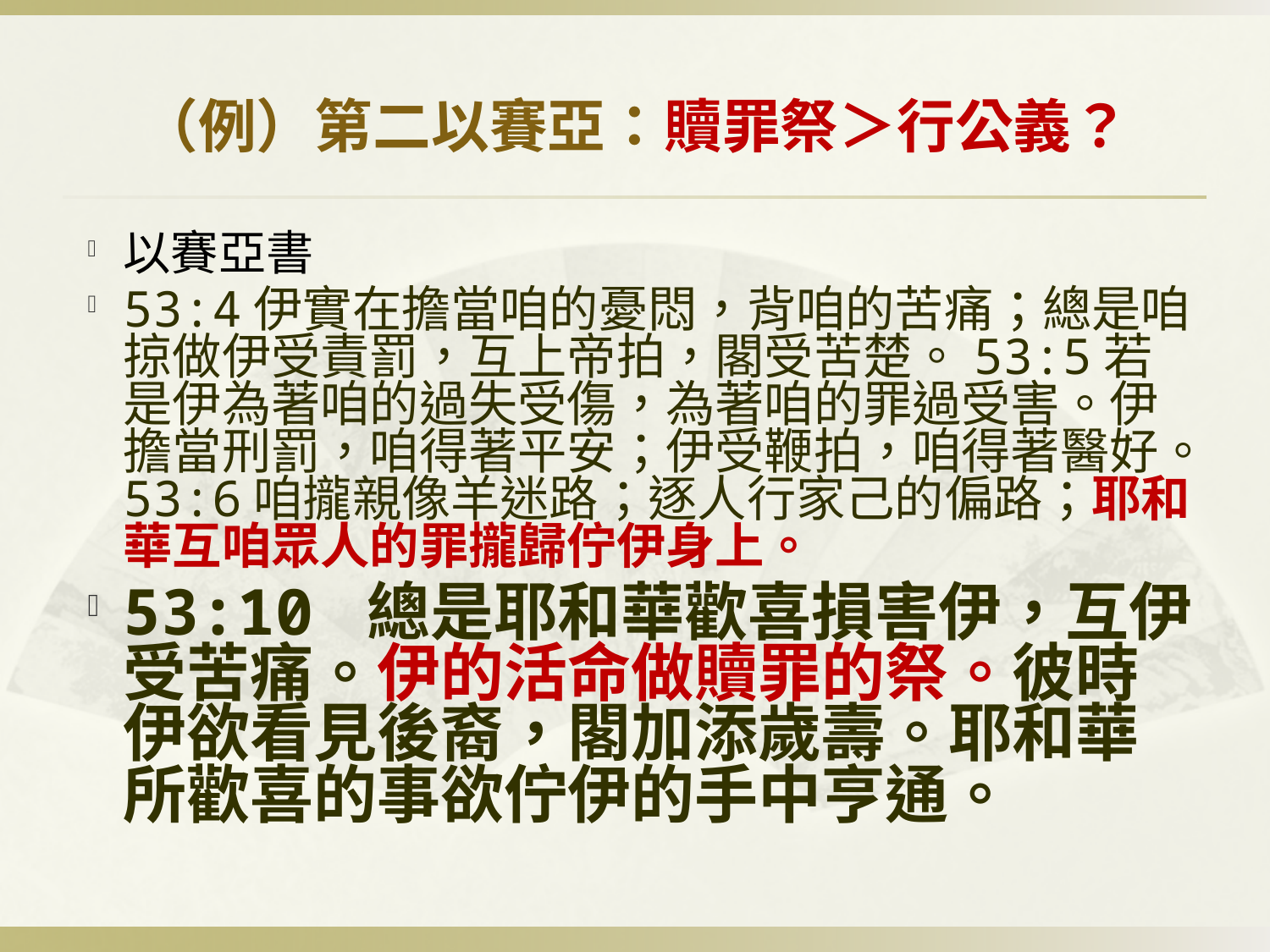

# （例）第二以賽亞：贖罪祭＞行公義？
以賽亞書
53:4伊實在擔當咱的憂悶，背咱的苦痛；總是咱掠做伊受責罰，互上帝拍，閣受苦楚。53:5若是伊為著咱的過失受傷，為著咱的罪過受害。伊擔當刑罰，咱得著平安；伊受鞭拍，咱得著醫好。53:6咱攏親像羊迷路；逐人行家己的偏路；耶和華互咱眾人的罪攏歸佇伊身上。
53:10 總是耶和華歡喜損害伊，互伊受苦痛。伊的活命做贖罪的祭。彼時伊欲看見後裔，閣加添歲壽。耶和華所歡喜的事欲佇伊的手中亨通。